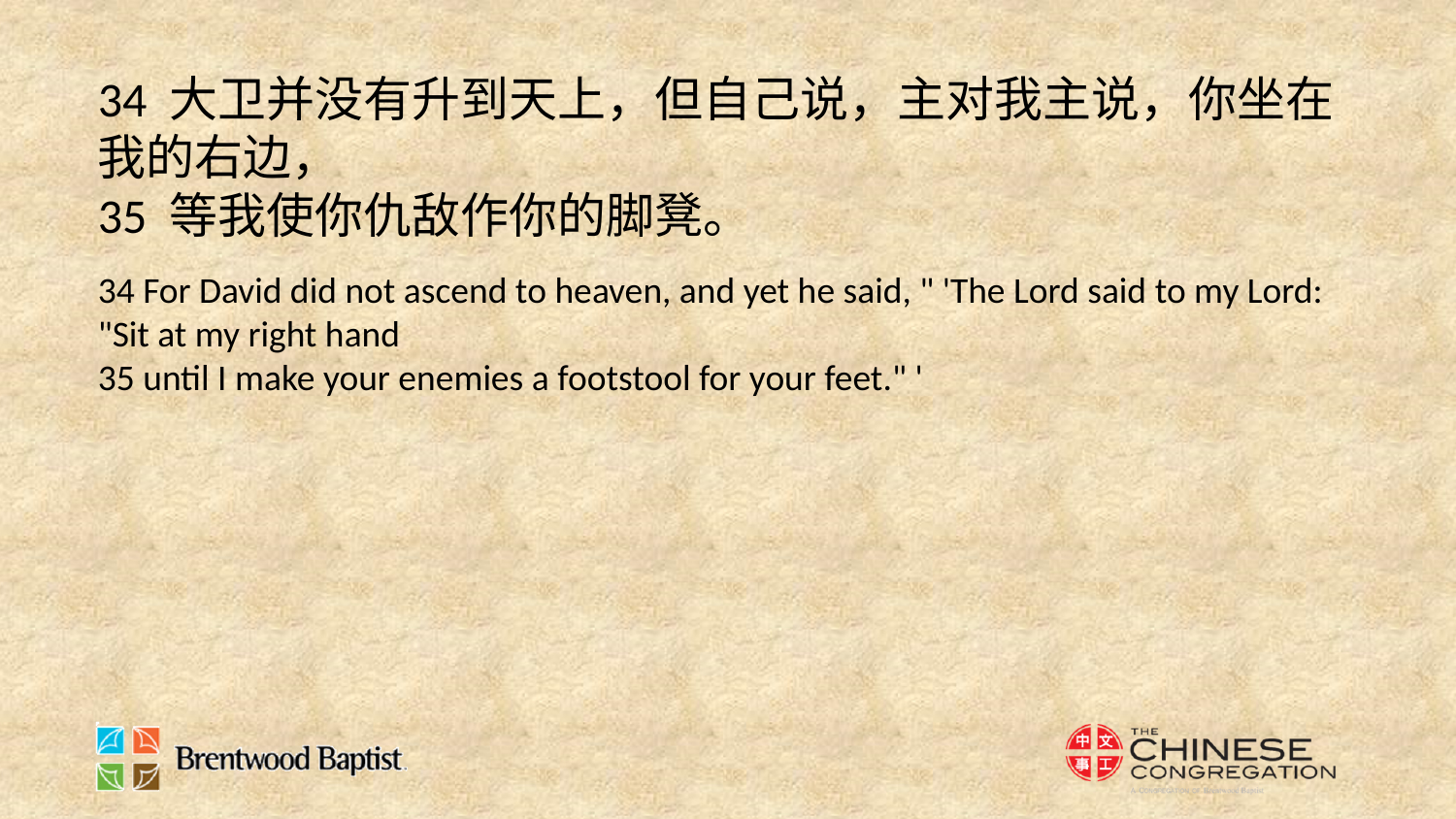

34 大卫并没有升到天上，但自己说，主对我主说，你坐在我的右边，
35 等我使你仇敌作你的脚凳。

34 For David did not ascend to heaven, and yet he said, " 'The Lord said to my Lord: "Sit at my right hand
35 until I make your enemies a footstool for your feet." '